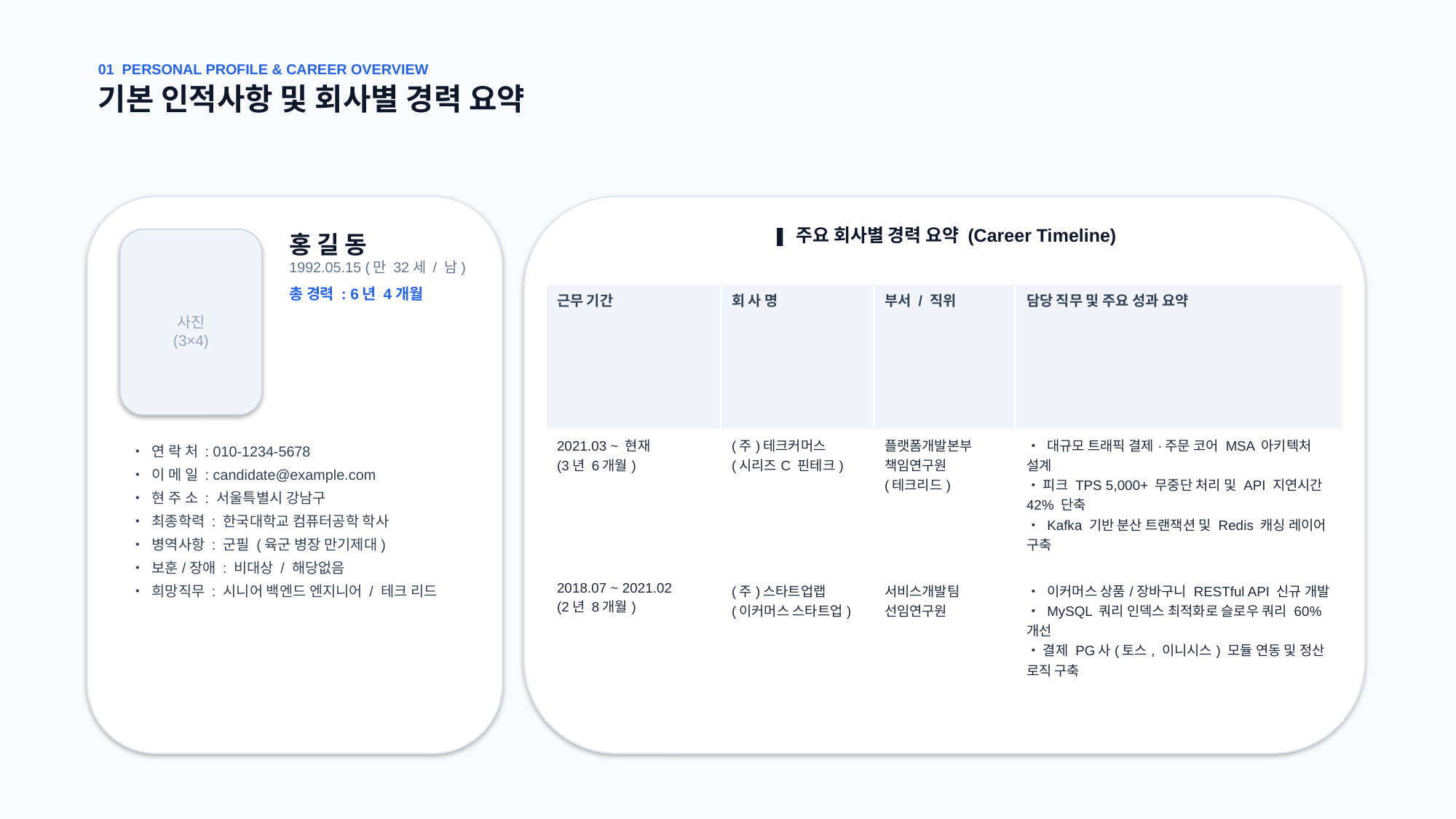

01  PERSONAL PROFILE & CAREER OVERVIEW
기본 인적사항 및 회사별 경력 요약

❚ 주요 회사별 경력 요약 (Career Timeline)
홍 길 동
1992.05.15 (만 32세 / 남)
총 경력 : 6년 4개월
사진
(3×4)
| 근무 기간 | 회 사 명 | 부서 / 직위 | 담당 직무 및 주요 성과 요약 |
| --- | --- | --- | --- |
| 2021.03 ~ 현재 (3년 6개월) | (주)테크커머스 (시리즈C 핀테크) | 플랫폼개발본부 책임연구원 (테크리드) | • 대규모 트래픽 결제·주문 코어 MSA 아키텍처 설계 • 피크 TPS 5,000+ 무중단 처리 및 API 지연시간 42% 단축 • Kafka 기반 분산 트랜잭션 및 Redis 캐싱 레이어 구축 |
| 2018.07 ~ 2021.02 (2년 8개월) | (주)스타트업랩 (이커머스 스타트업) | 서비스개발팀 선임연구원 | • 이커머스 상품/장바구니 RESTful API 신규 개발 • MySQL 쿼리 인덱스 최적화로 슬로우 쿼리 60% 개선 • 결제 PG사(토스, 이니시스) 모듈 연동 및 정산 로직 구축 |
• 연 락 처 : 010-1234-5678
• 이 메 일 : candidate@example.com
• 현 주 소 : 서울특별시 강남구
• 최종학력 : 한국대학교 컴퓨터공학 학사
• 병역사항 : 군필 (육군 병장 만기제대)
• 보훈/장애 : 비대상 / 해당없음
• 희망직무 : 시니어 백엔드 엔지니어 / 테크 리드